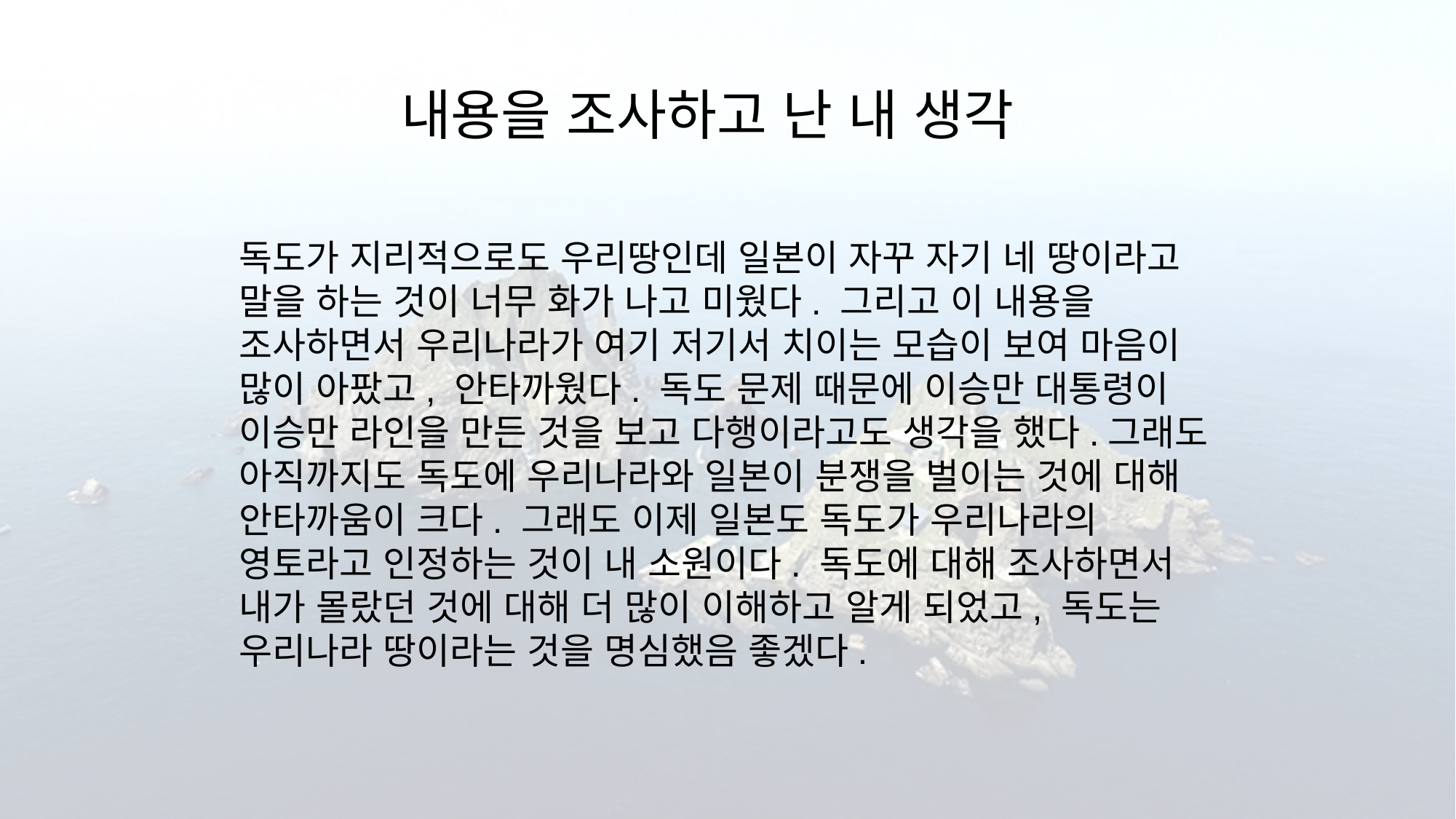

내용을 조사하고 난 내 생각
독도가 지리적으로도 우리땅인데 일본이 자꾸 자기 네 땅이라고 말을 하는 것이 너무 화가 나고 미웠다. 그리고 이 내용을 조사하면서 우리나라가 여기 저기서 치이는 모습이 보여 마음이 많이 아팠고, 안타까웠다. 독도 문제 때문에 이승만 대통령이 이승만 라인을 만든 것을 보고 다행이라고도 생각을 했다.그래도 아직까지도 독도에 우리나라와 일본이 분쟁을 벌이는 것에 대해 안타까움이 크다. 그래도 이제 일본도 독도가 우리나라의 영토라고 인정하는 것이 내 소원이다. 독도에 대해 조사하면서 내가 몰랐던 것에 대해 더 많이 이해하고 알게 되었고, 독도는 우리나라 땅이라는 것을 명심했음 좋겠다.